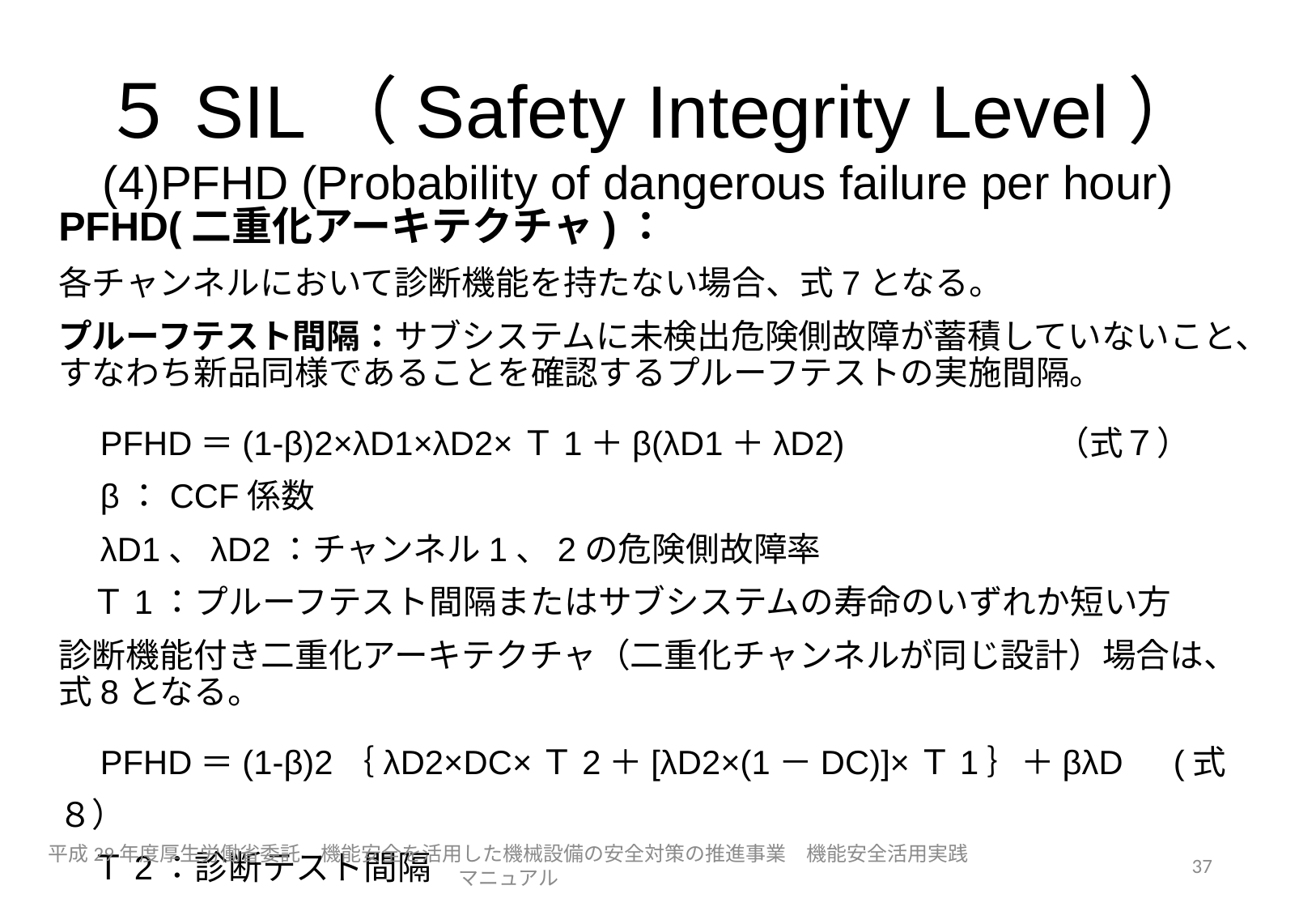

# ５SIL（Safety Integrity Level） (4)PFHD (Probability of dangerous failure per hour)
PFHD(二重化アーキテクチャ)：
各チャンネルにおいて診断機能を持たない場合、式7となる。
プルーフテスト間隔：サブシステムに未検出危険側故障が蓄積していないこと、すなわち新品同様であることを確認するプルーフテストの実施間隔。
　PFHD＝(1-β)2×λD1×λD2×Ｔ1＋β(λD1＋λD2)　　　　　　（式７）
　β：CCF係数
　λD1、λD2：チャンネル1、2の危険側故障率
　Ｔ1：プルーフテスト間隔またはサブシステムの寿命のいずれか短い方
診断機能付き二重化アーキテクチャ（二重化チャンネルが同じ設計）場合は、式8となる。
　PFHD＝(1-β)2｛λD2×DC×Ｔ2＋[λD2×(1－DC)]×Ｔ1｝＋βλD　(式８）
　Ｔ2：診断テスト間隔
平成29年度厚生労働省委託　機能安全を活用した機械設備の安全対策の推進事業　機能安全活用実践マニュアル
37